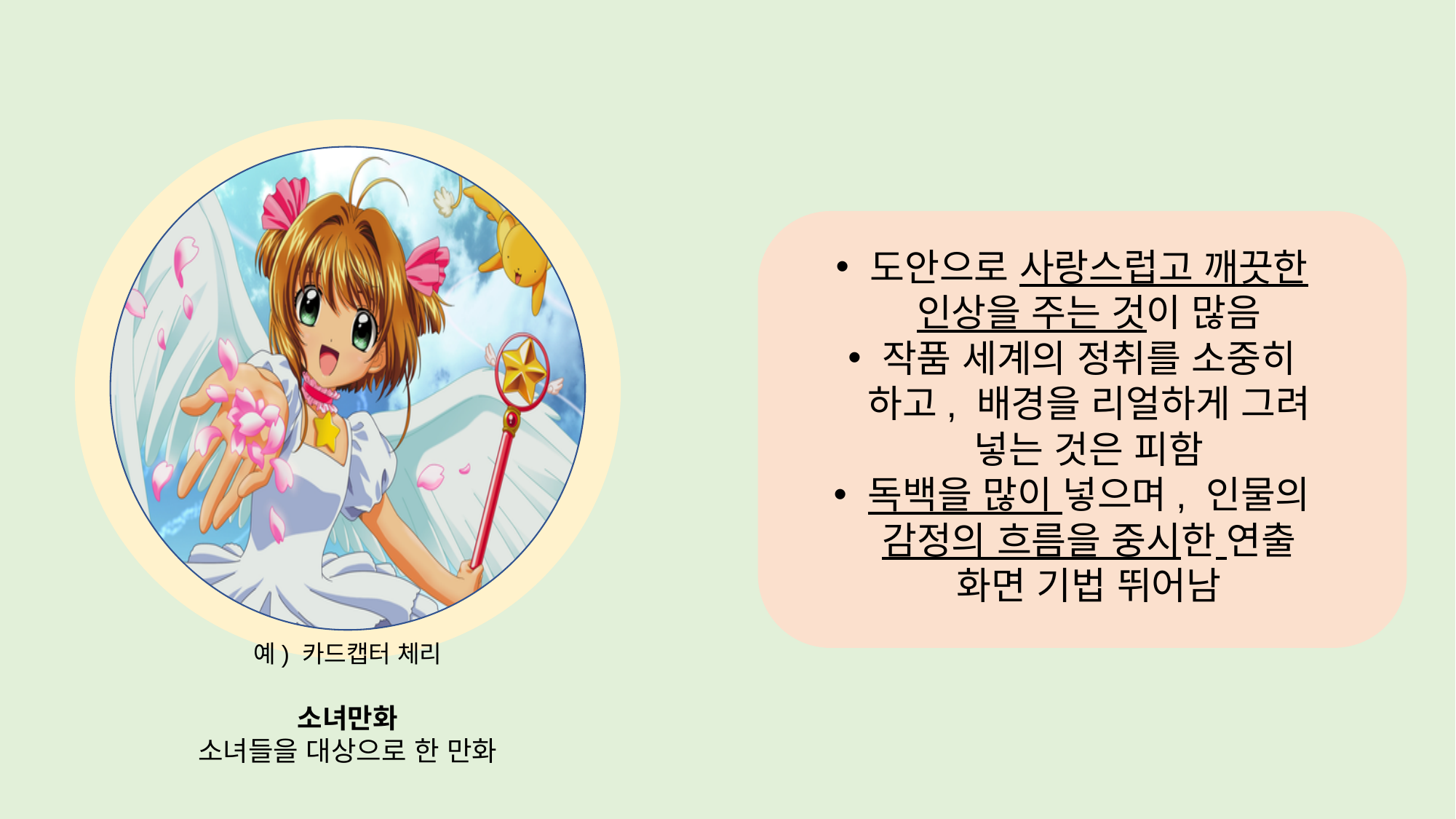

도안으로 사랑스럽고 깨끗한 인상을 주는 것이 많음
작품 세계의 정취를 소중히 하고, 배경을 리얼하게 그려 넣는 것은 피함
독백을 많이 넣으며, 인물의 감정의 흐름을 중시한 연출 화면 기법 뛰어남
예) 카드캡터 체리
소녀만화
소녀들을 대상으로 한 만화